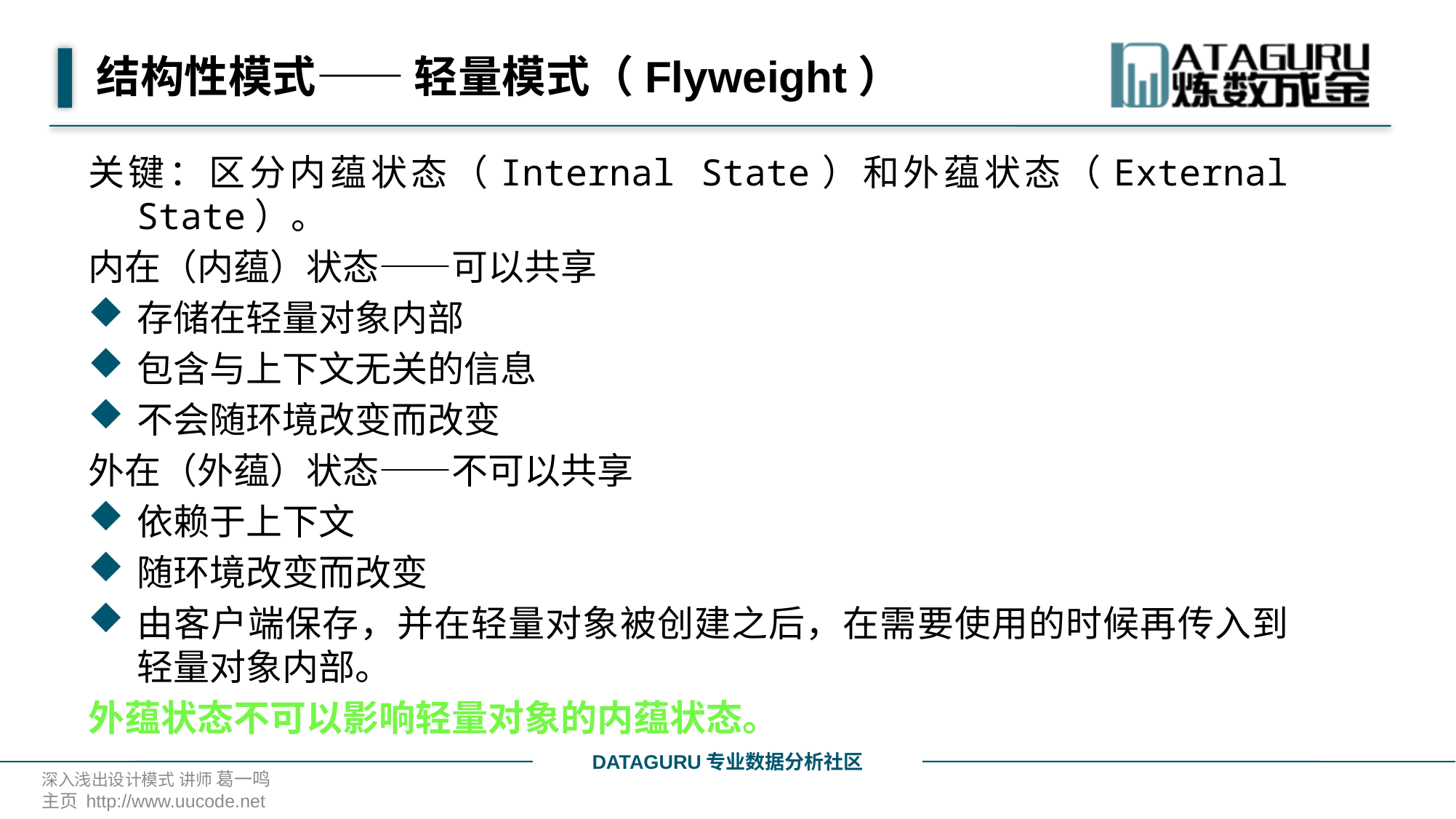

# 结构性模式—— 轻量模式（Flyweight）
关键：区分内蕴状态（Internal State）和外蕴状态（External State）。
内在（内蕴）状态——可以共享
存储在轻量对象内部
包含与上下文无关的信息
不会随环境改变而改变
外在（外蕴）状态——不可以共享
依赖于上下文
随环境改变而改变
由客户端保存，并在轻量对象被创建之后，在需要使用的时候再传入到轻量对象内部。
外蕴状态不可以影响轻量对象的内蕴状态。